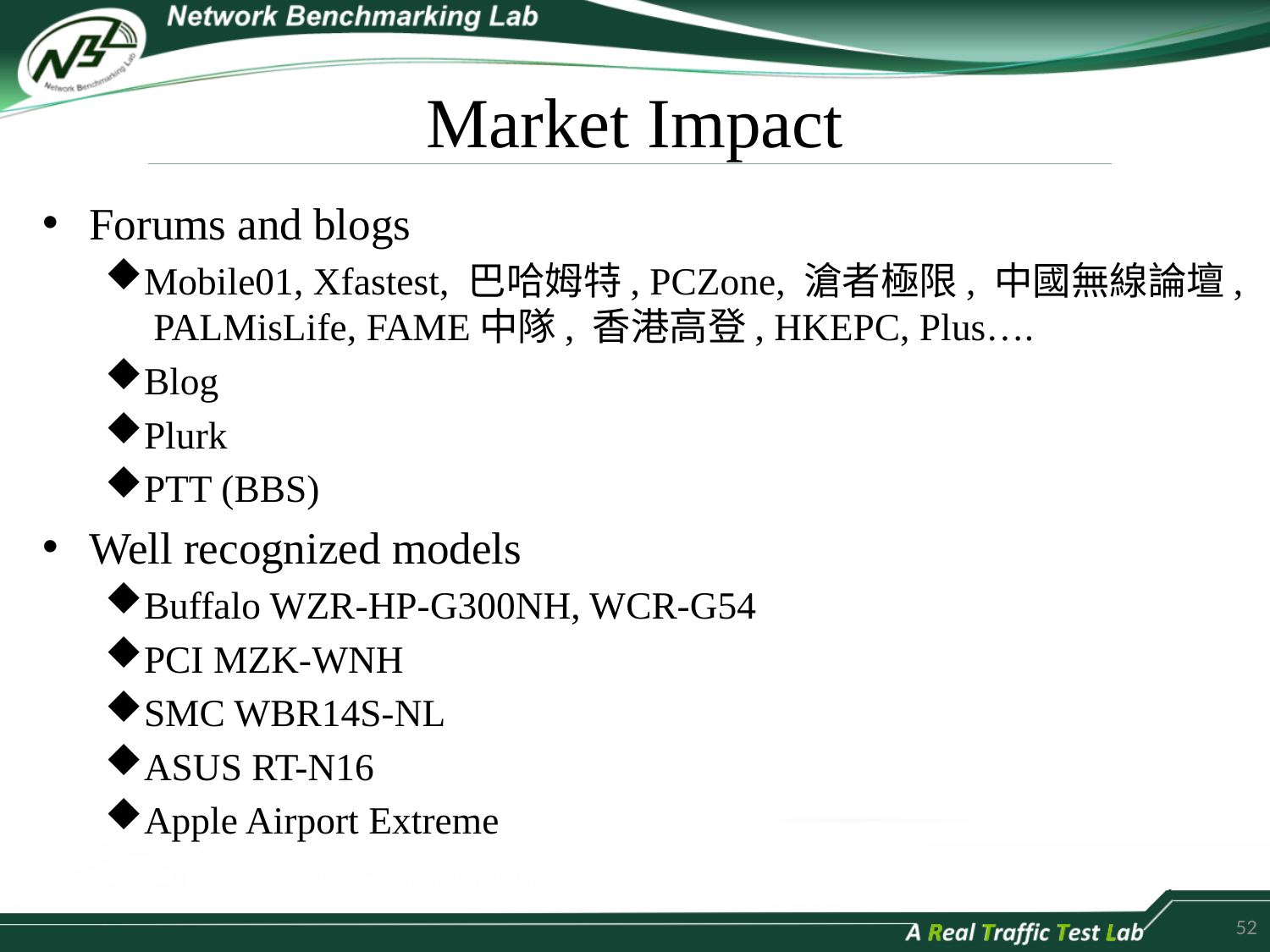

# Market Impact
Forums and blogs
Mobile01, Xfastest, 巴哈姆特, PCZone, 滄者極限, 中國無線論壇, PALMisLife, FAME中隊, 香港高登, HKEPC, Plus….
Blog
Plurk
PTT (BBS)
Well recognized models
Buffalo WZR-HP-G300NH, WCR-G54
PCI MZK-WNH
SMC WBR14S-NL
ASUS RT-N16
Apple Airport Extreme
52